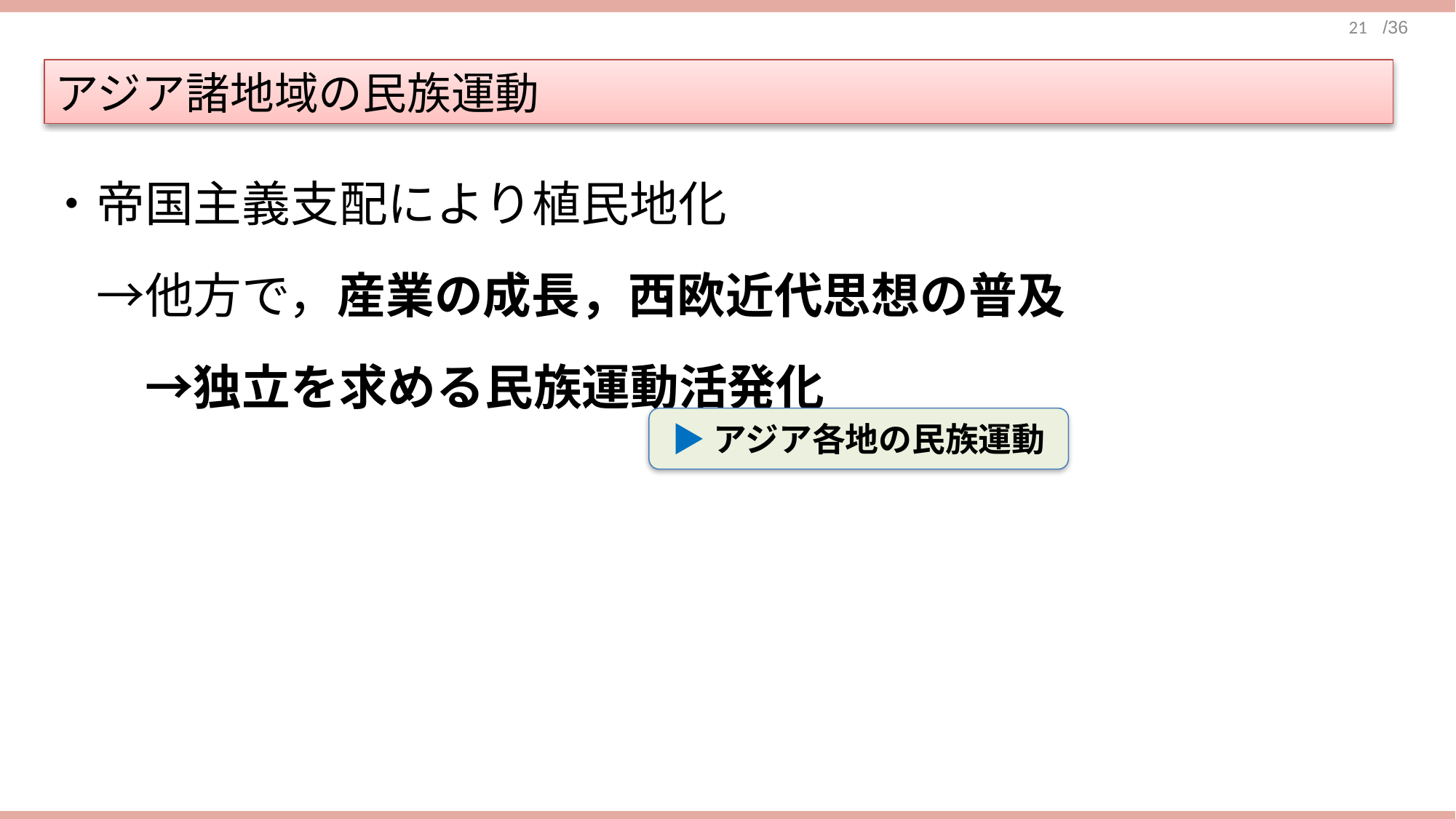

アジア諸地域の民族運動
・帝国主義支配により植民地化
　→他方で，産業の成長，西欧近代思想の普及
　　→独立を求める民族運動活発化
▶アジア各地の民族運動